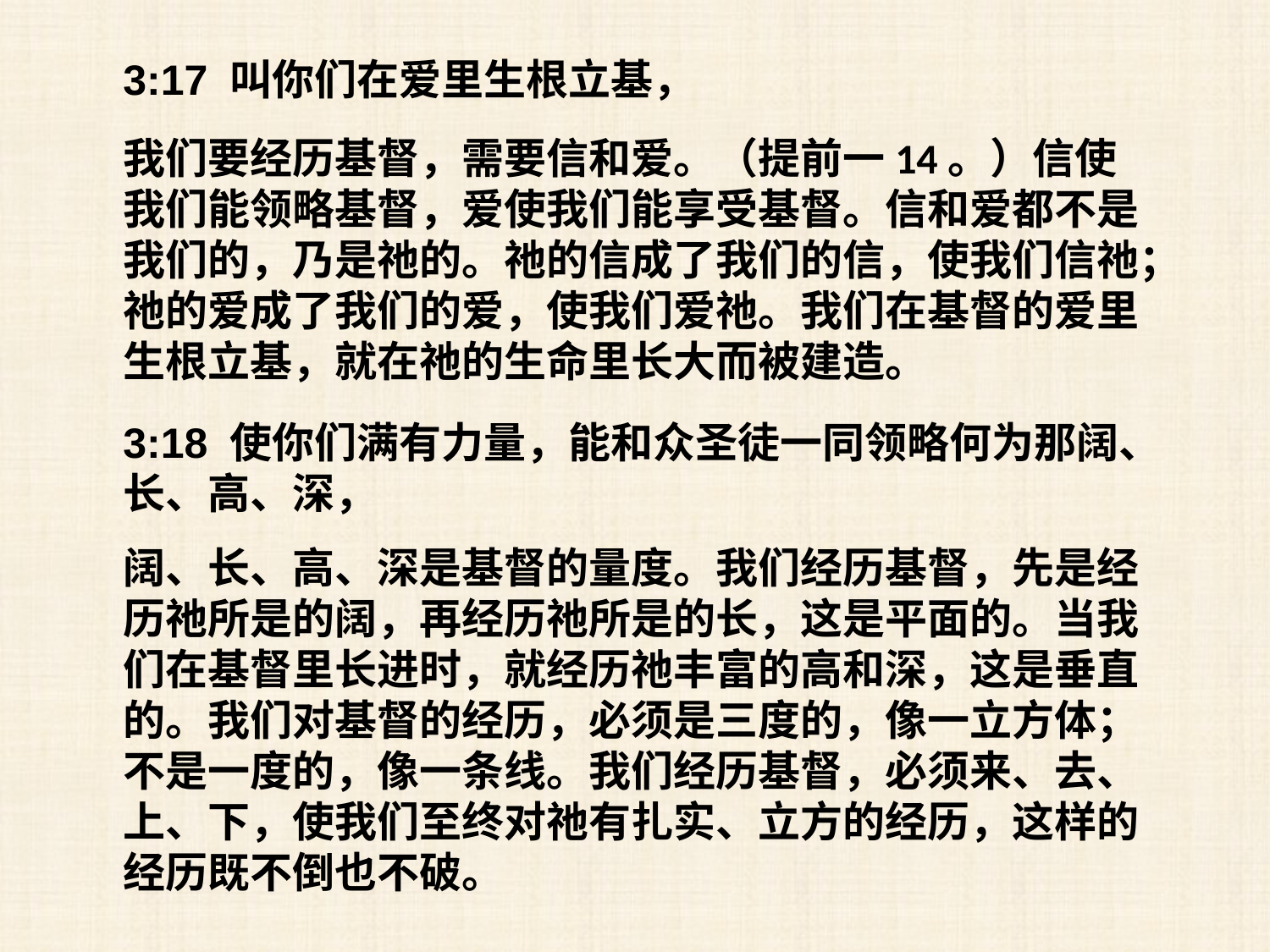

3:17 叫你们在爱里生根立基，
我们要经历基督，需要信和爱。（提前一14。）信使我们能领略基督，爱使我们能享受基督。信和爱都不是我们的，乃是祂的。祂的信成了我们的信，使我们信祂；祂的爱成了我们的爱，使我们爱祂。我们在基督的爱里生根立基，就在祂的生命里长大而被建造。
3:18 使你们满有力量，能和众圣徒一同领略何为那阔、长、高、深，
阔、长、高、深是基督的量度。我们经历基督，先是经历祂所是的阔，再经历祂所是的长，这是平面的。当我们在基督里长进时，就经历祂丰富的高和深，这是垂直的。我们对基督的经历，必须是三度的，像一立方体；不是一度的，像一条线。我们经历基督，必须来、去、上、下，使我们至终对祂有扎实、立方的经历，这样的经历既不倒也不破。